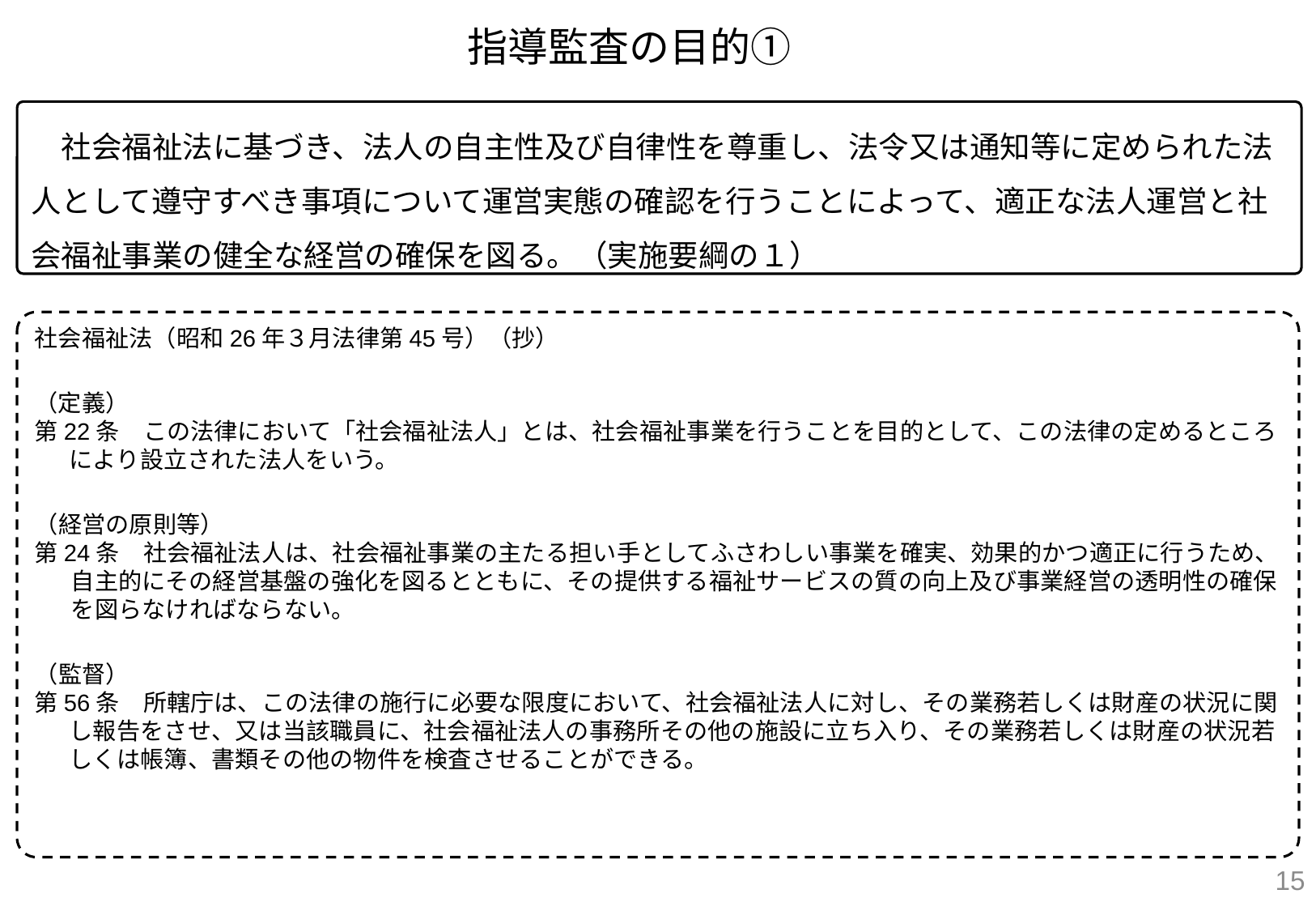

指導監査の目的①
　社会福祉法に基づき、法人の自主性及び自律性を尊重し、法令又は通知等に定められた法人として遵守すべき事項について運営実態の確認を行うことによって、適正な法人運営と社会福祉事業の健全な経営の確保を図る。（実施要綱の１）
社会福祉法（昭和26年３月法律第45号）（抄）

（定義）
第22条　この法律において「社会福祉法人」とは、社会福祉事業を行うことを目的として、この法律の定めるところにより設立された法人をいう。

（経営の原則等）
第24条　社会福祉法人は、社会福祉事業の主たる担い手としてふさわしい事業を確実、効果的かつ適正に行うため、自主的にその経営基盤の強化を図るとともに、その提供する福祉サービスの質の向上及び事業経営の透明性の確保を図らなければならない。

（監督）
第56条　所轄庁は、この法律の施行に必要な限度において、社会福祉法人に対し、その業務若しくは財産の状況に関し報告をさせ、又は当該職員に、社会福祉法人の事務所その他の施設に立ち入り、その業務若しくは財産の状況若しくは帳簿、書類その他の物件を検査させることができる。
15